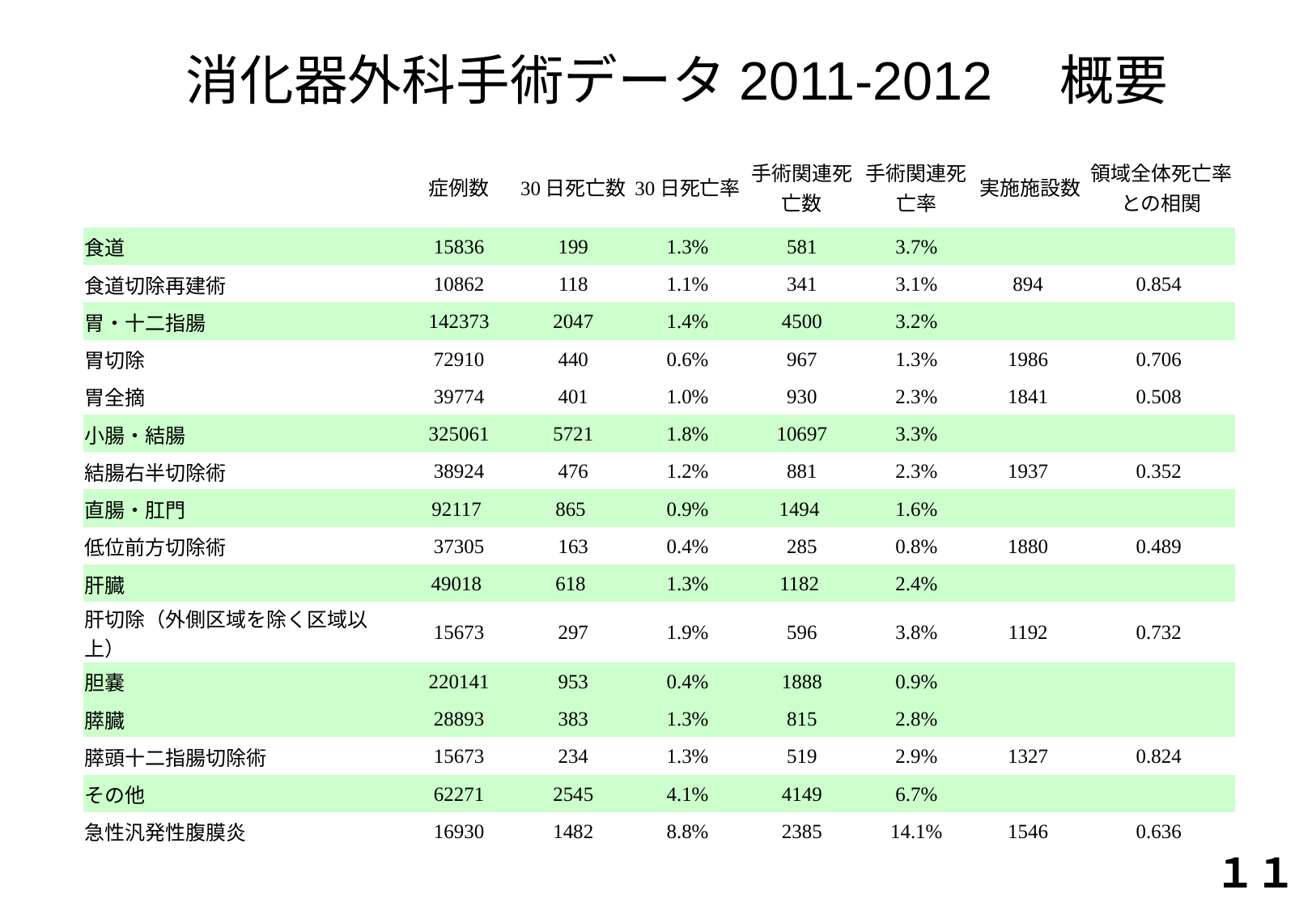

消化器外科手術データ2011-2012　概要
|  | 症例数 | 30日死亡数 | 30日死亡率 | 手術関連死亡数 | 手術関連死亡率 | 実施施設数 | 領域全体死亡率との相関 |
| --- | --- | --- | --- | --- | --- | --- | --- |
| 食道 | 15836 | 199 | 1.3% | 581 | 3.7% |  |  |
| 食道切除再建術 | 10862 | 118 | 1.1% | 341 | 3.1% | 894 | 0.854 |
| 胃・十二指腸 | 142373 | 2047 | 1.4% | 4500 | 3.2% |  |  |
| 胃切除 | 72910 | 440 | 0.6% | 967 | 1.3% | 1986 | 0.706 |
| 胃全摘 | 39774 | 401 | 1.0% | 930 | 2.3% | 1841 | 0.508 |
| 小腸・結腸 | 325061 | 5721 | 1.8% | 10697 | 3.3% |  |  |
| 結腸右半切除術 | 38924 | 476 | 1.2% | 881 | 2.3% | 1937 | 0.352 |
| 直腸・肛門 | 92117 | 865 | 0.9% | 1494 | 1.6% |  |  |
| 低位前方切除術 | 37305 | 163 | 0.4% | 285 | 0.8% | 1880 | 0.489 |
| 肝臓 | 49018 | 618 | 1.3% | 1182 | 2.4% |  |  |
| 肝切除（外側区域を除く区域以上） | 15673 | 297 | 1.9% | 596 | 3.8% | 1192 | 0.732 |
| 胆嚢 | 220141 | 953 | 0.4% | 1888 | 0.9% |  |  |
| 膵臓 | 28893 | 383 | 1.3% | 815 | 2.8% |  |  |
| 膵頭十二指腸切除術 | 15673 | 234 | 1.3% | 519 | 2.9% | 1327 | 0.824 |
| その他 | 62271 | 2545 | 4.1% | 4149 | 6.7% |  |  |
| 急性汎発性腹膜炎 | 16930 | 1482 | 8.8% | 2385 | 14.1% | 1546 | 0.636 |
１１